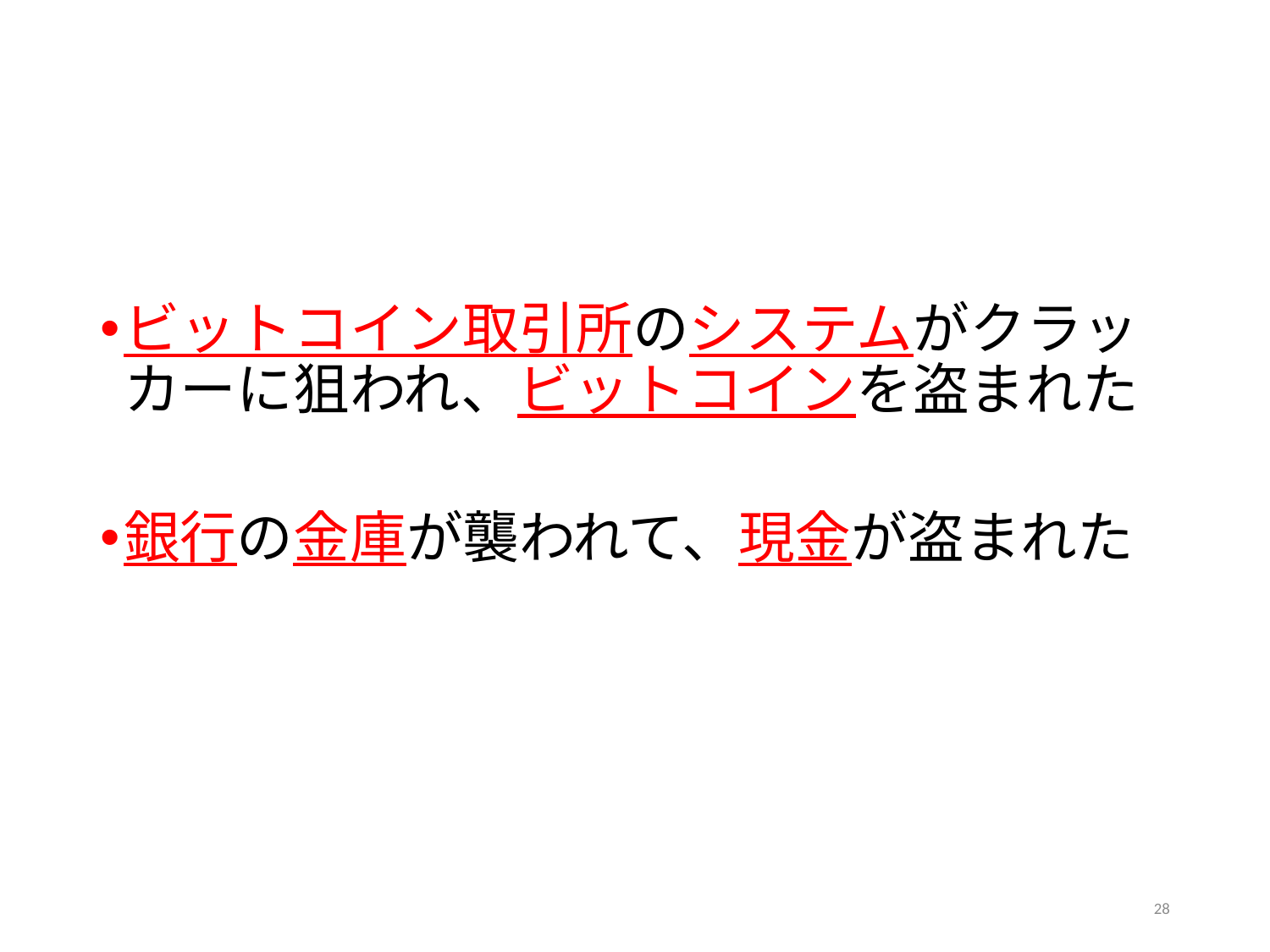

ビットコイン取引所のシステムがクラッカーに狙われ、ビットコインを盗まれた

銀行の金庫が襲われて、現金が盗まれた

28